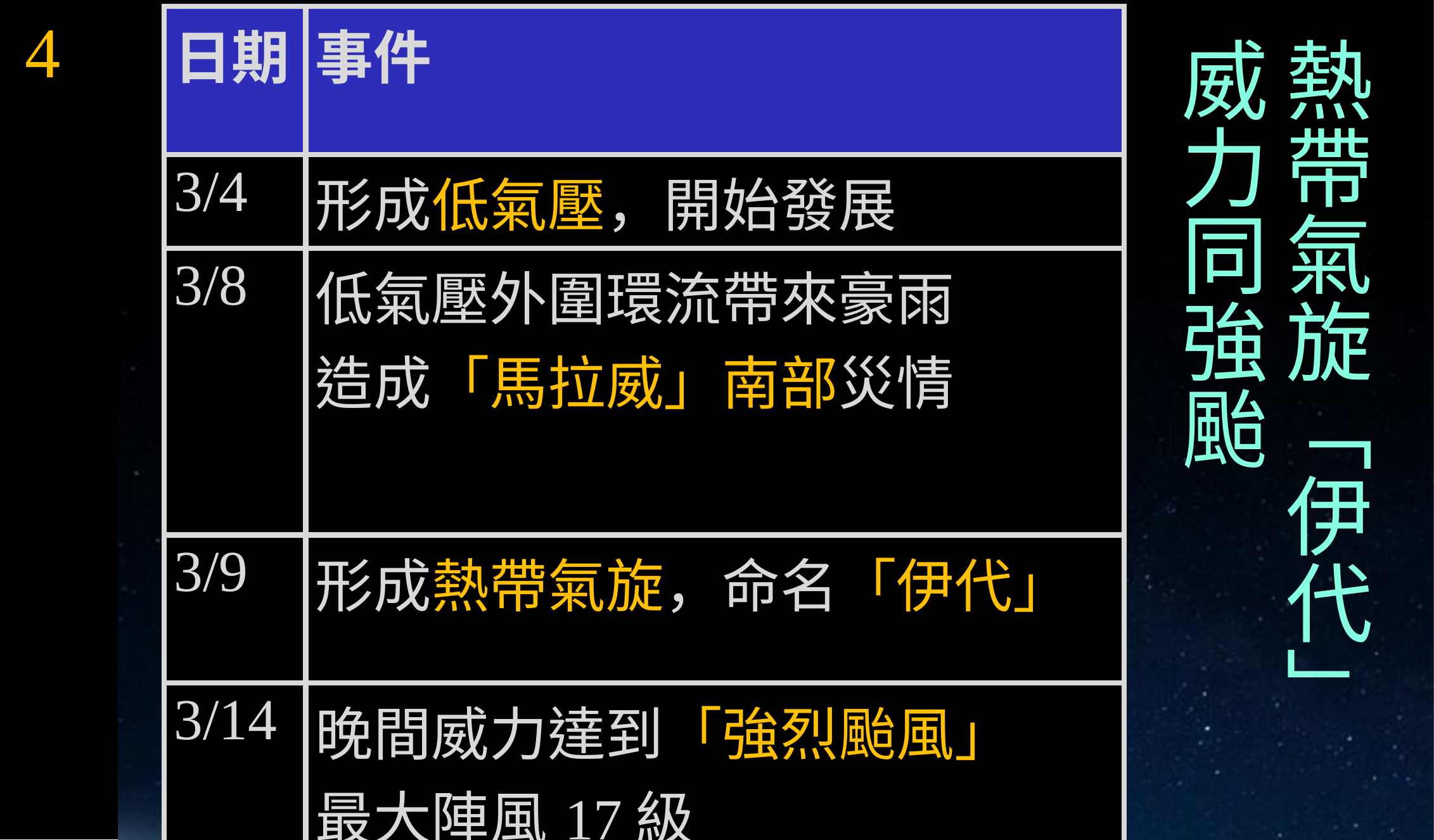

4
| 日期 | 事件 |
| --- | --- |
| 3/4 | 形成低氣壓，開始發展 |
| 3/8 | 低氣壓外圍環流帶來豪雨 造成「馬拉威」南部災情 |
| 3/9 | 形成熱帶氣旋，命名「伊代」 |
| 3/14 | 晚間威力達到「強烈颱風」 最大陣風17級 |
| 3/15 | 登陸「莫三比克」中部的「貝拉市」 |
| 3/16 | 熱帶氣旋消散 環流造成「辛巴威」東部災情 |

# 熱帶氣旋「伊代」 威力同強颱